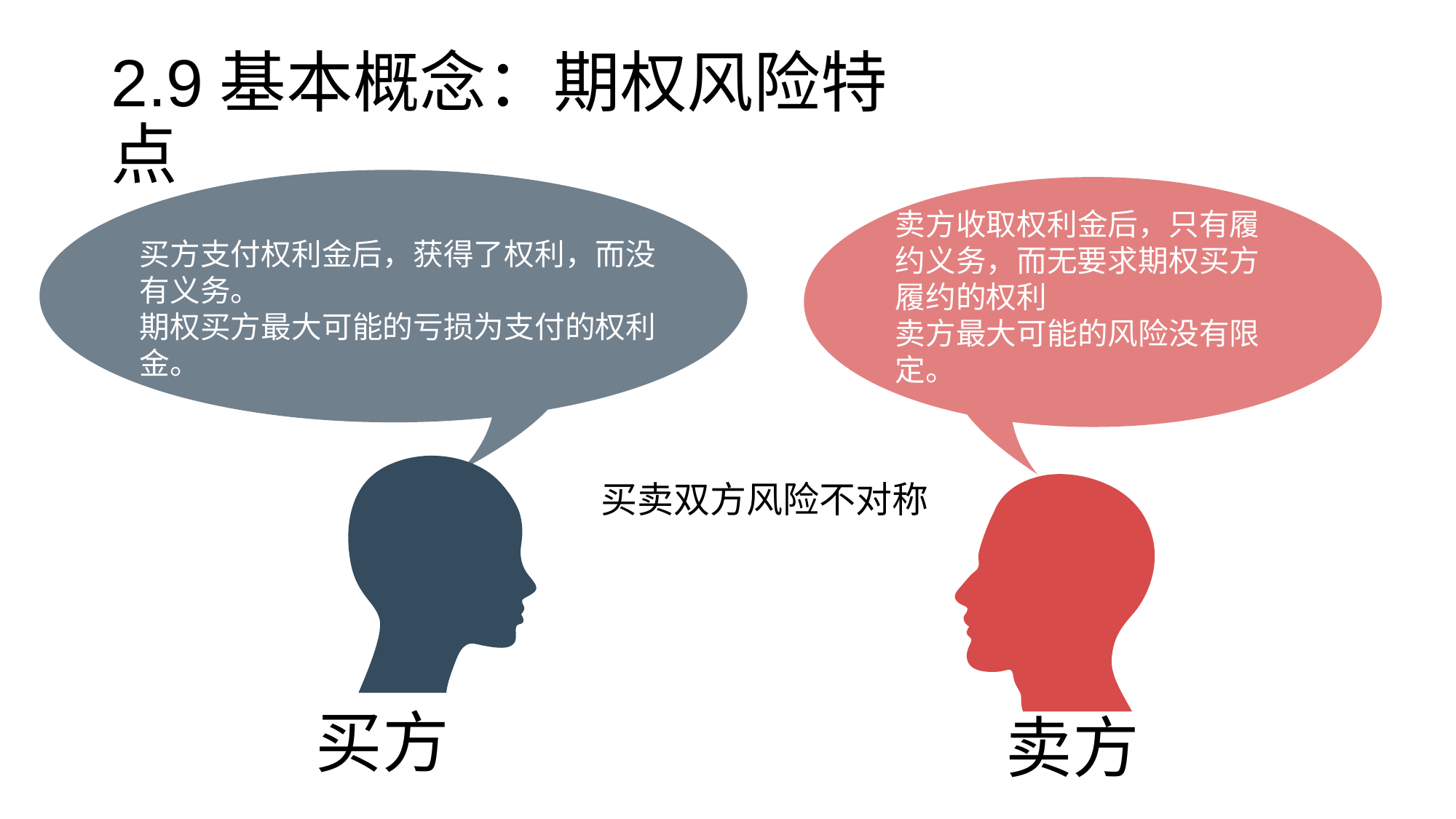

# 2.9基本概念：期权风险特点

卖方收取权利金后，只有履约义务，而无要求期权买方履约的权利
卖方最大可能的风险没有限定。
买方支付权利金后，获得了权利，而没有义务。
期权买方最大可能的亏损为支付的权利金。

买卖双方风险不对称
买方
卖方